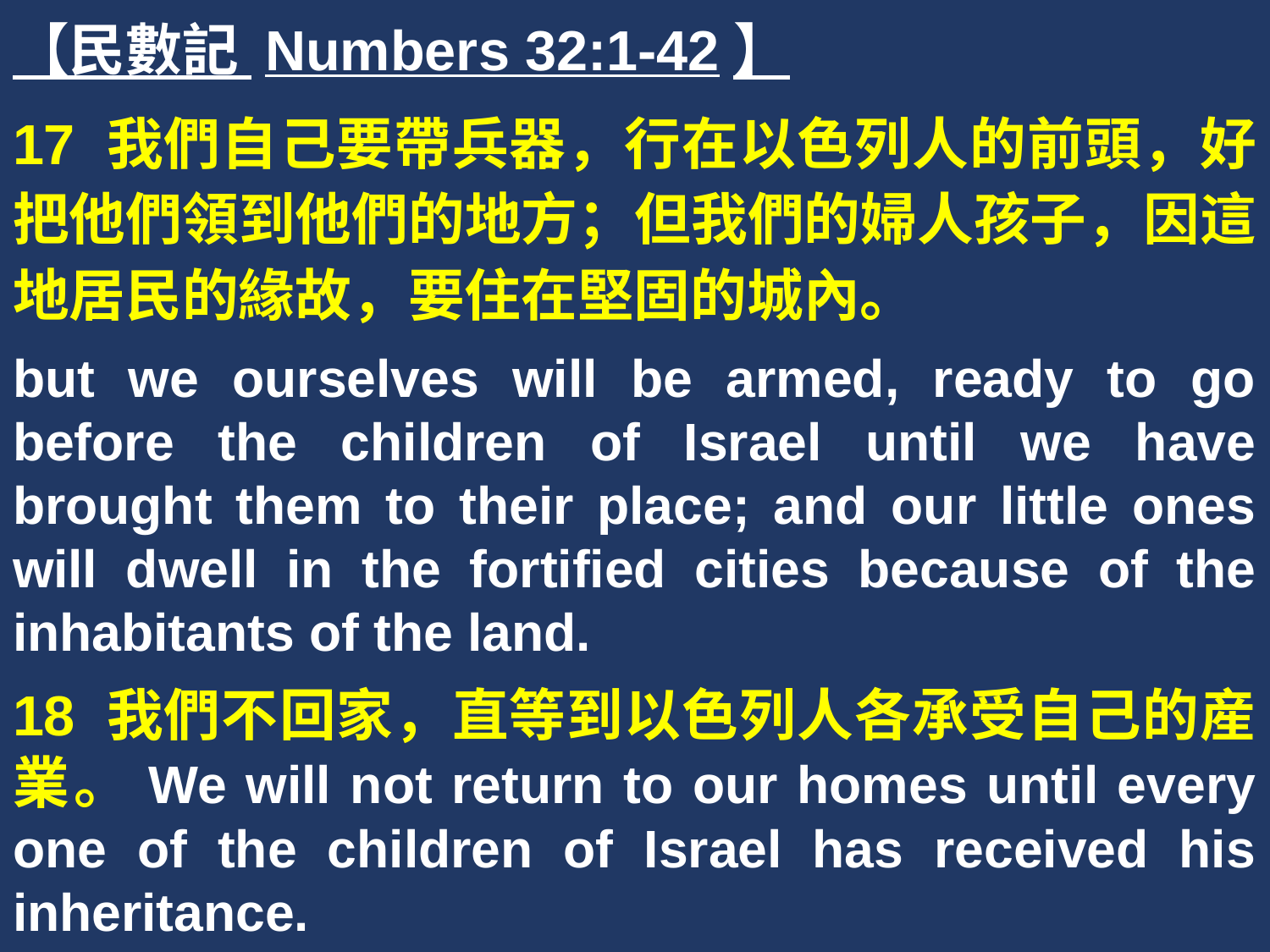

【民數記 Numbers 32:1-42】
17 我們自己要帶兵器，行在以色列人的前頭，好把他們領到他們的地方；但我們的婦人孩子，因這地居民的緣故，要住在堅固的城內。
but we ourselves will be armed, ready to go before the children of Israel until we have brought them to their place; and our little ones will dwell in the fortified cities because of the inhabitants of the land.
18 我們不回家，直等到以色列人各承受自己的産業。We will not return to our homes until every one of the children of Israel has received his inheritance.